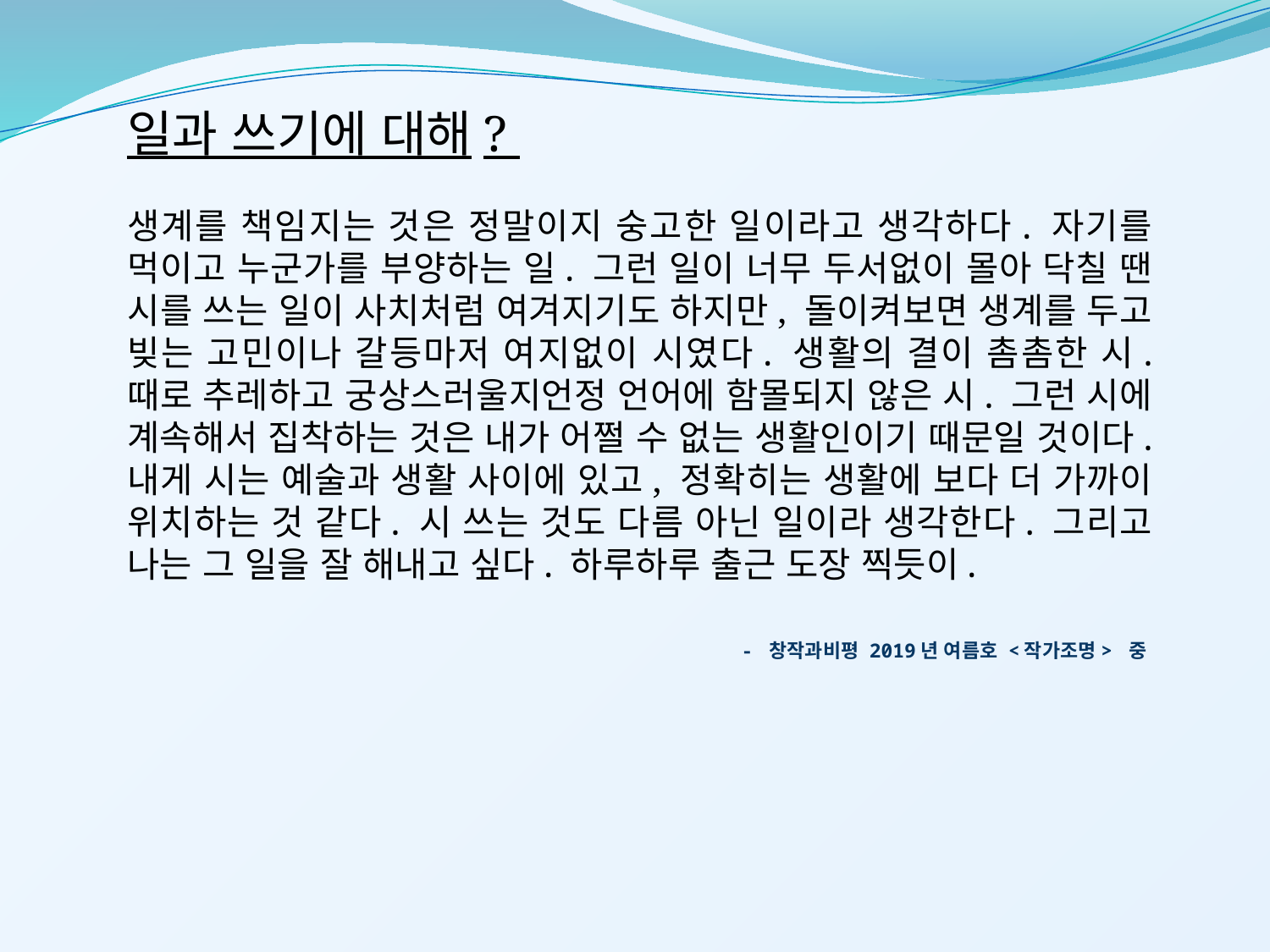

일과 쓰기에 대해?

생계를 책임지는 것은 정말이지 숭고한 일이라고 생각하다. 자기를 먹이고 누군가를 부양하는 일. 그런 일이 너무 두서없이 몰아 닥칠 땐 시를 쓰는 일이 사치처럼 여겨지기도 하지만, 돌이켜보면 생계를 두고 빚는 고민이나 갈등마저 여지없이 시였다. 생활의 결이 촘촘한 시. 때로 추레하고 궁상스러울지언정 언어에 함몰되지 않은 시. 그런 시에 계속해서 집착하는 것은 내가 어쩔 수 없는 생활인이기 때문일 것이다. 내게 시는 예술과 생활 사이에 있고, 정확히는 생활에 보다 더 가까이 위치하는 것 같다. 시 쓰는 것도 다름 아닌 일이라 생각한다. 그리고 나는 그 일을 잘 해내고 싶다. 하루하루 출근 도장 찍듯이.

- 창작과비평 2019년 여름호 <작가조명> 중